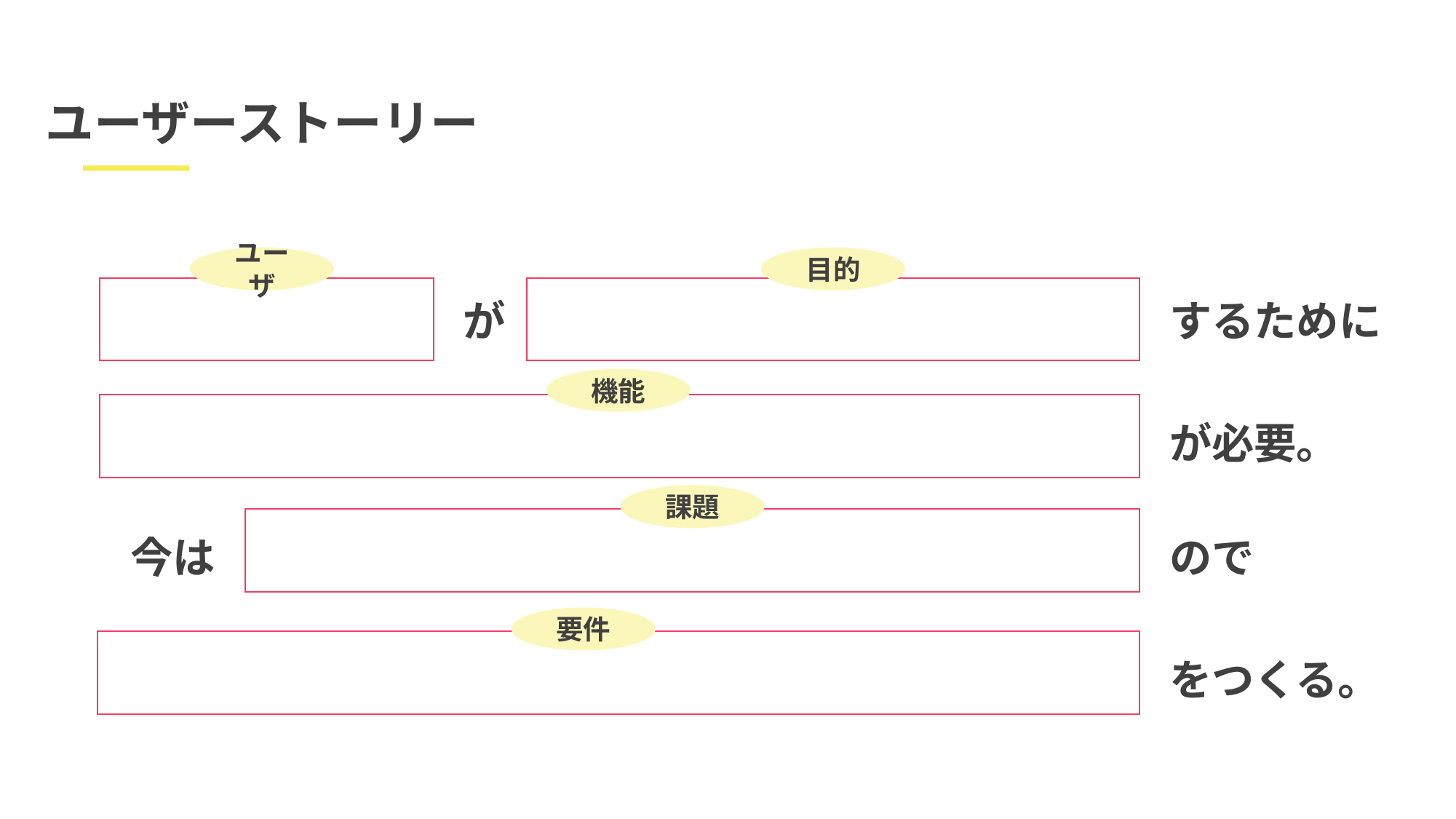

ユーザーストーリー

ユーザ
目的

が
するために
機能

が必要。
課題

今は
ので
要件

をつくる。